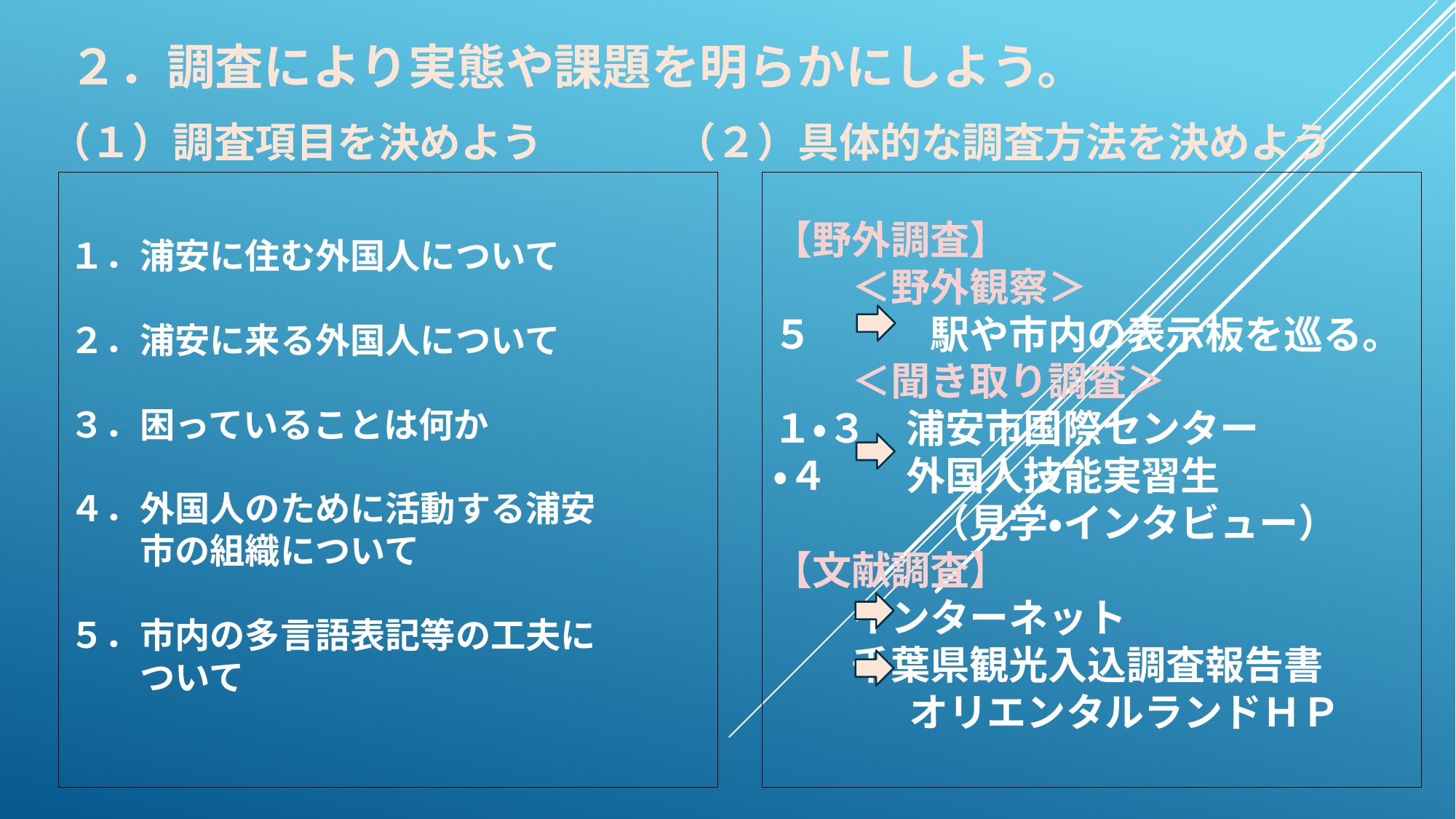

２．調査により実態や課題を明らかにしよう。
（１）調査項目を決めよう　　　　（２）具体的な調査方法を決めよう
【野外調査】
　　＜野外観察＞
５　　　駅や市内の表示板を巡る。
　　＜聞き取り調査＞
１・３　浦安市国際センター
・４　　外国人技能実習生
　　　　（見学・インタビュー）
【文献調査】
　　インターネット
　　千葉県観光入込調査報告書
　  　　オリエンタルランドＨＰ
# １．浦安に住む外国人について ２．浦安に来る外国人について ３．困っていることは何か ４．外国人のために活動する浦安　　 　　市の組織について ５．市内の多言語表記等の工夫に　　　 　　ついて